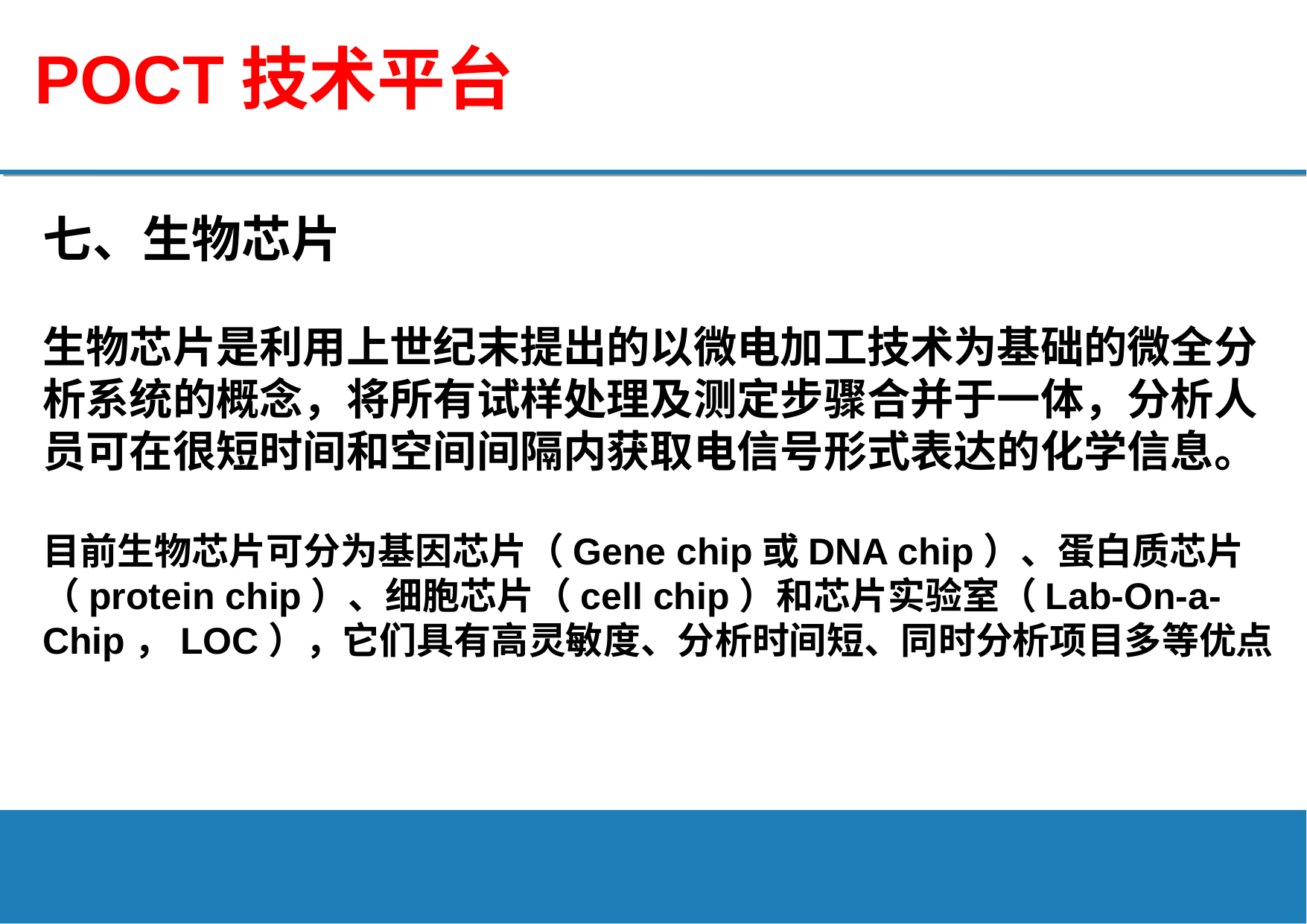

POCT技术平台
七、生物芯片

生物芯片是利用上世纪末提出的以微电加工技术为基础的微全分析系统的概念，将所有试样处理及测定步骤合并于一体，分析人员可在很短时间和空间间隔内获取电信号形式表达的化学信息。

目前生物芯片可分为基因芯片（Gene chip或DNA chip）、蛋白质芯片（protein chip）、细胞芯片（cell chip）和芯片实验室（Lab-On-a-Chip，LOC），它们具有高灵敏度、分析时间短、同时分析项目多等优点